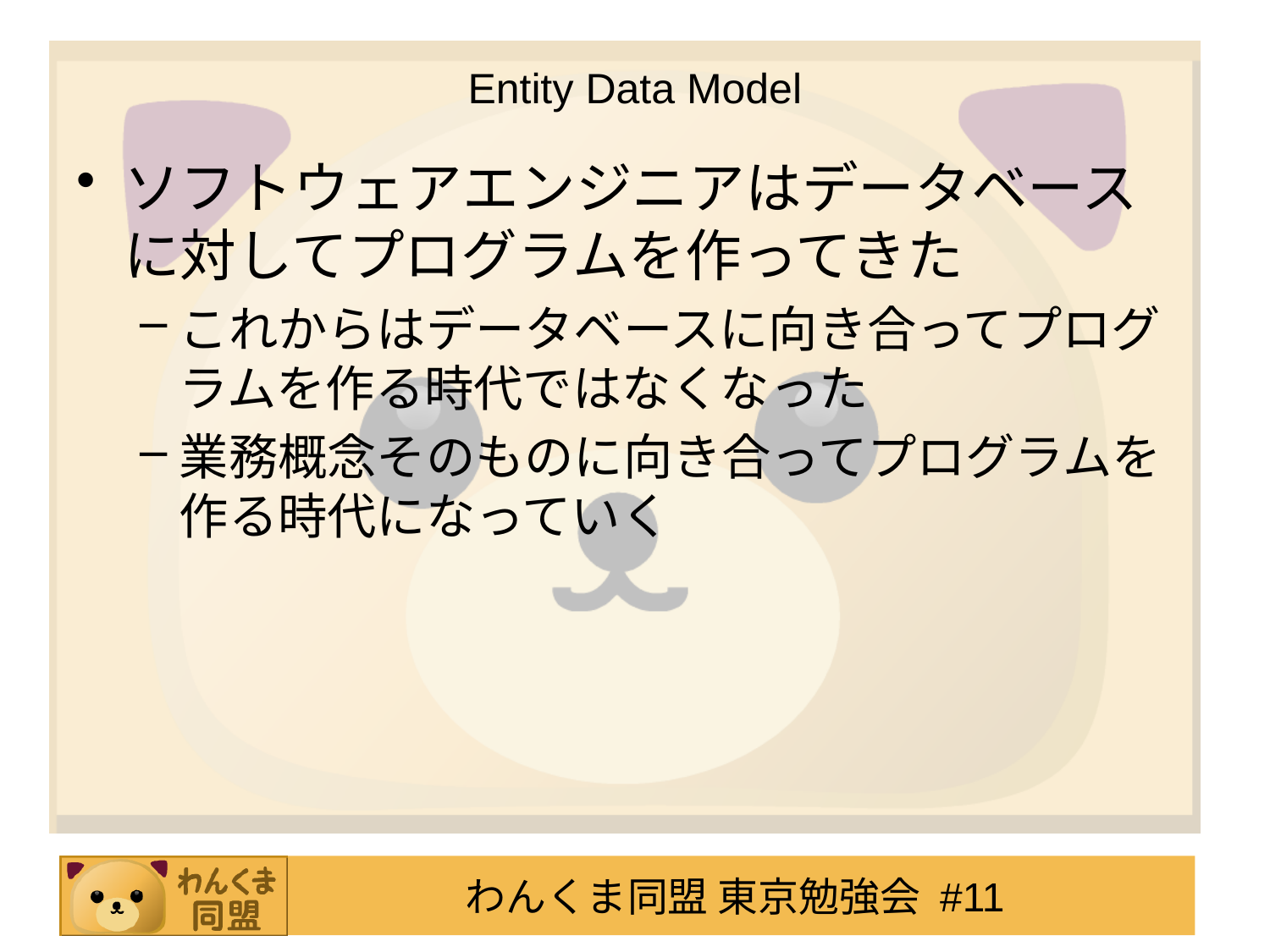

# Entity Data Model
ソフトウェアエンジニアはデータベースに対してプログラムを作ってきた
これからはデータベースに向き合ってプログラムを作る時代ではなくなった
業務概念そのものに向き合ってプログラムを作る時代になっていく